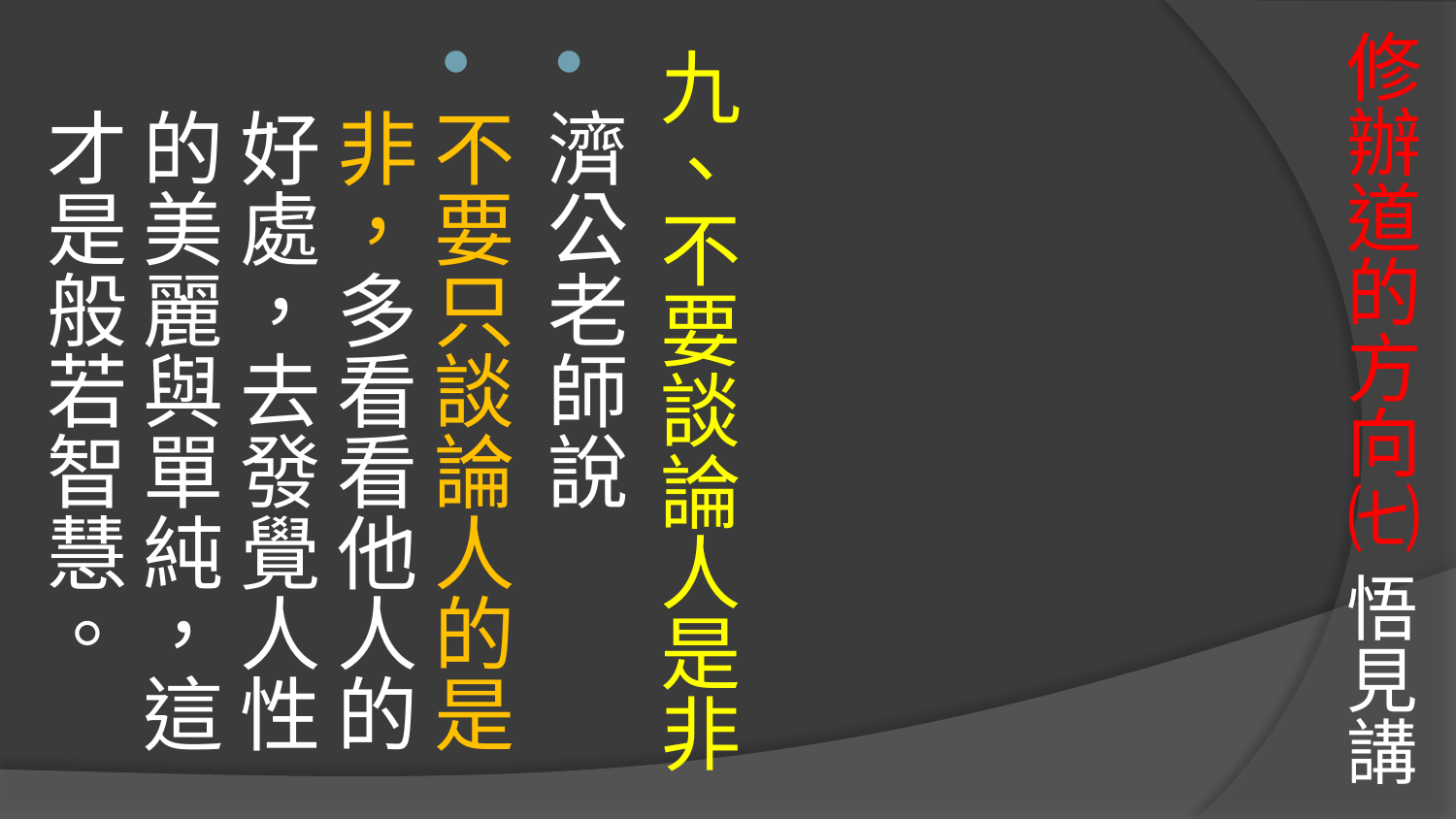

# 修辦道的方向㈦ 悟見講
九、不要談論人是非
濟公老師說
不要只談論人的是非，多看看他人的好處，去發覺人性的美麗與單純，這 才是般若智慧。